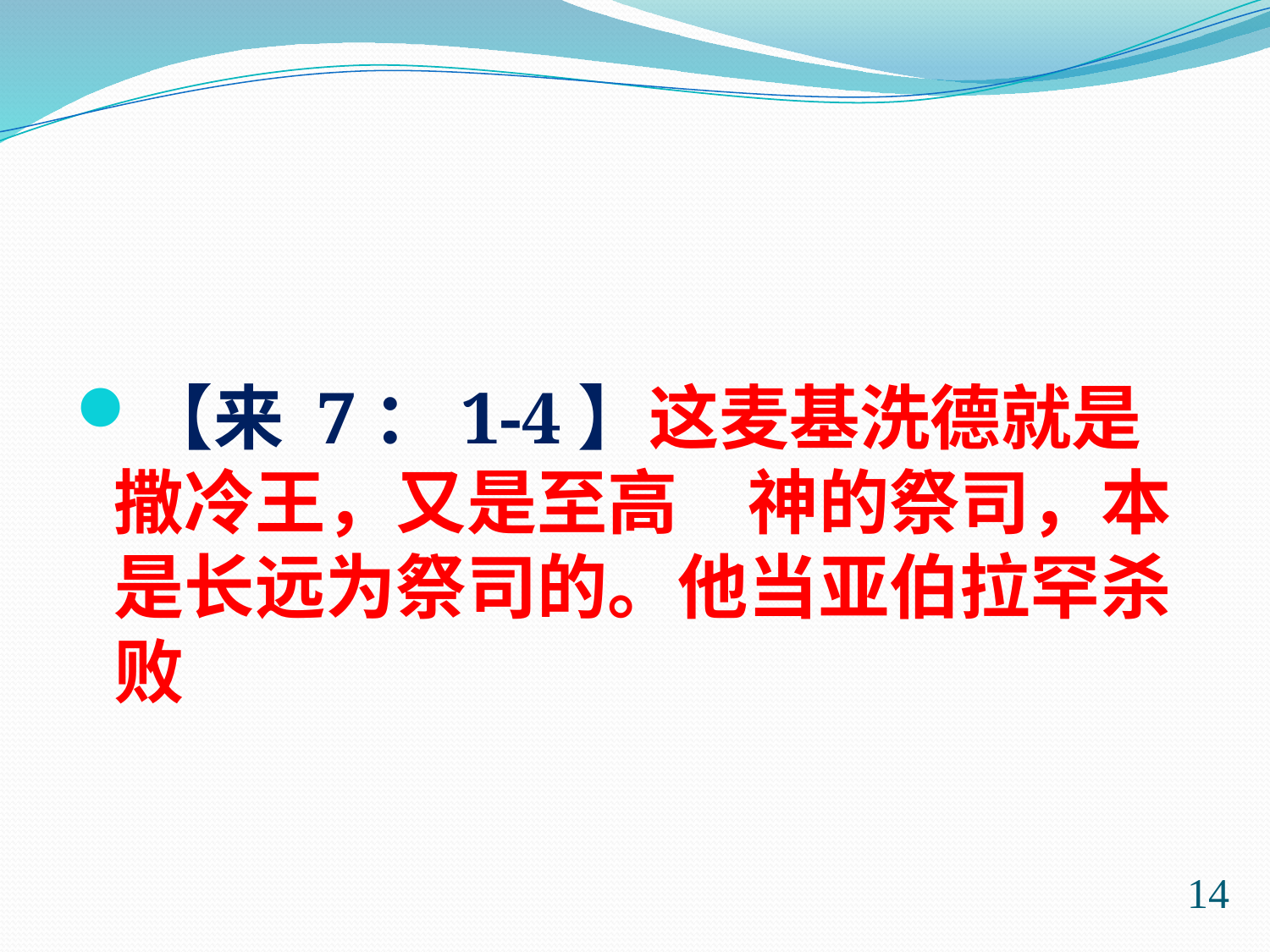

#

【来 7：1-4】这麦基洗德就是撒冷王，又是至高　神的祭司，本是长远为祭司的。他当亚伯拉罕杀败

14